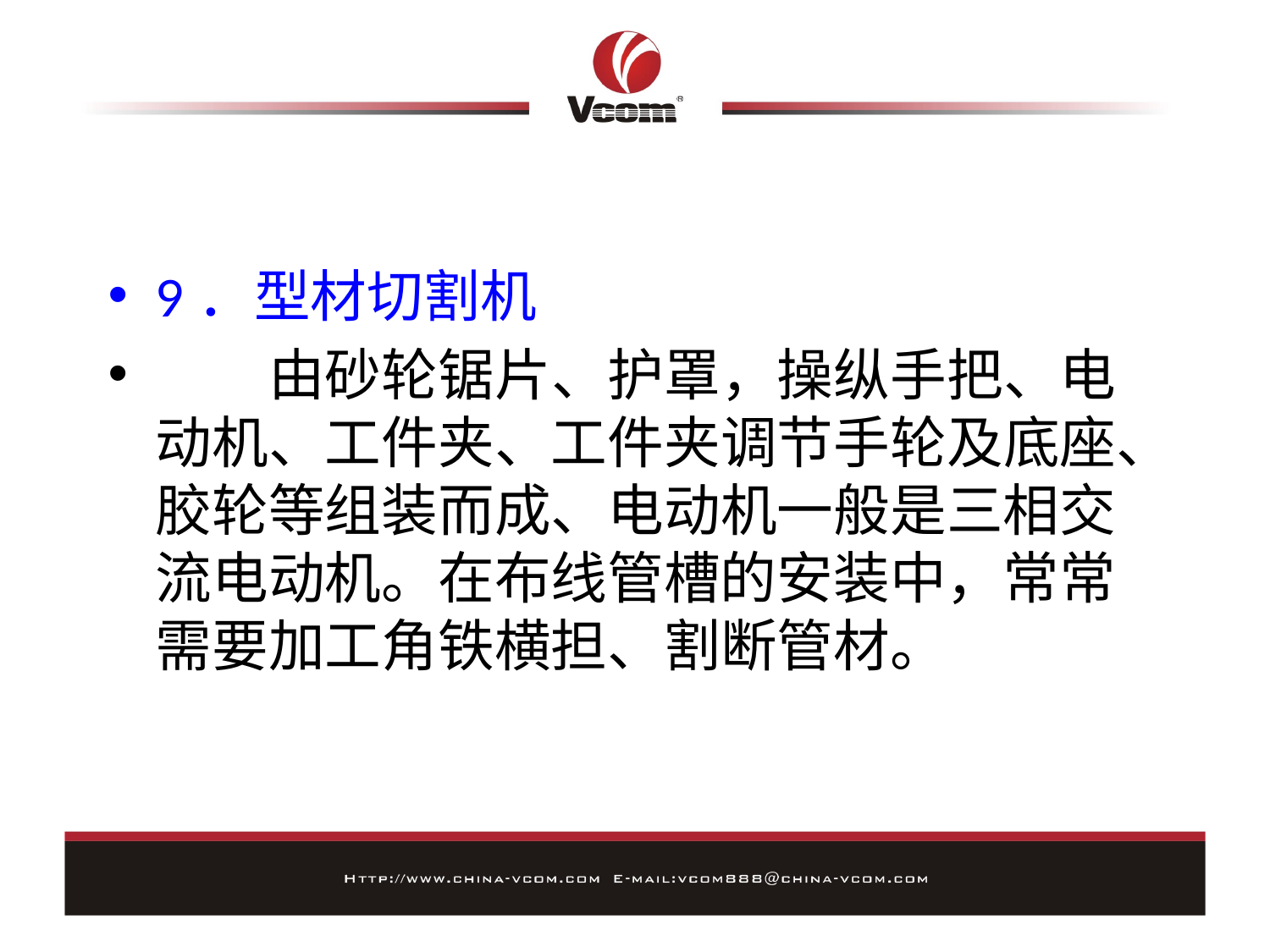

#
9．型材切割机
　　由砂轮锯片、护罩，操纵手把、电动机、工件夹、工件夹调节手轮及底座、胶轮等组装而成、电动机一般是三相交流电动机。在布线管槽的安装中，常常需要加工角铁横担、割断管材。